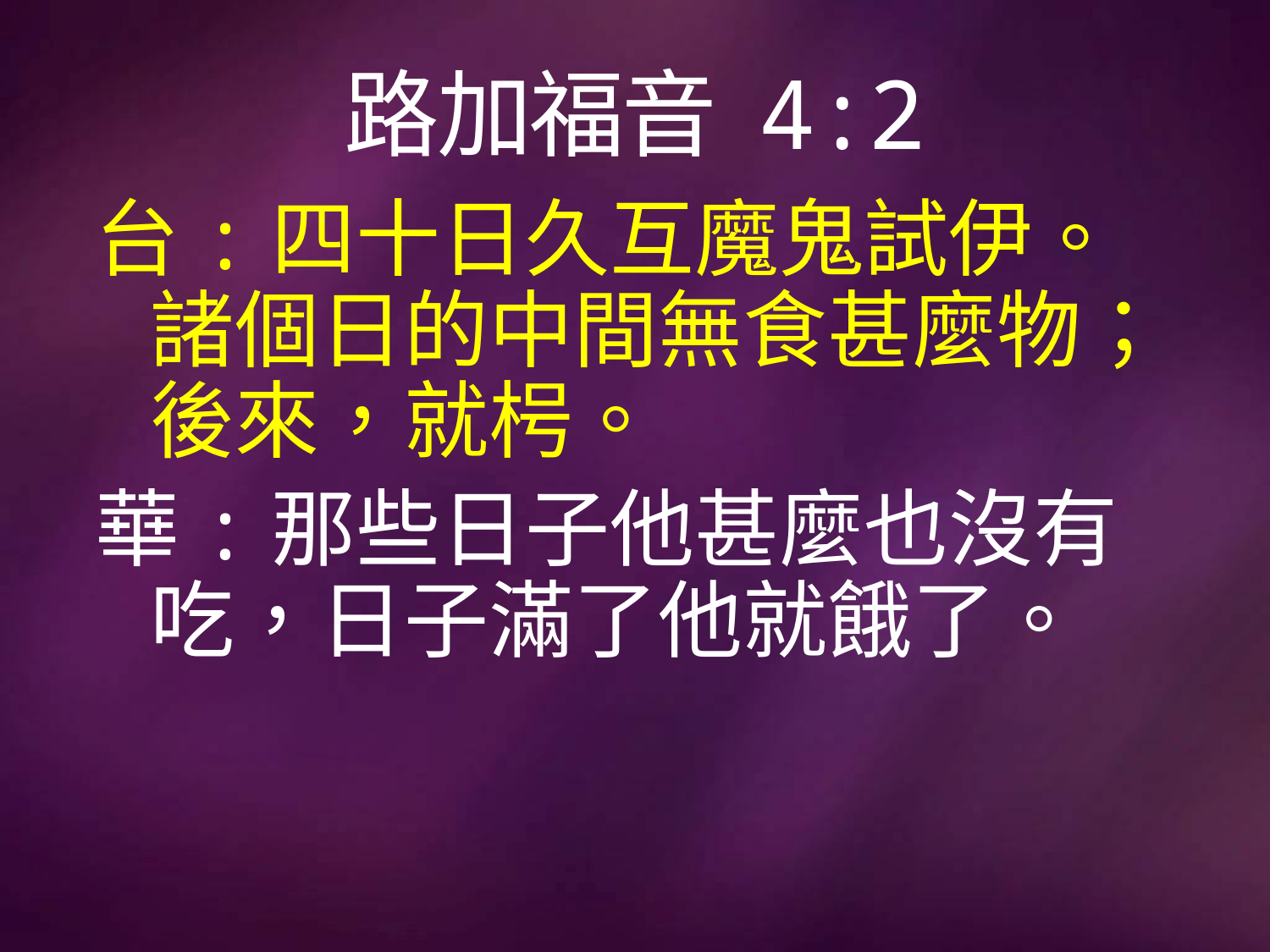

# 路加福音 4:2
台:四十日久互魔鬼試伊。諸個日的中間無食甚麼物；後來，就枵。
華:那些日子他甚麼也沒有吃，日子滿了他就餓了。